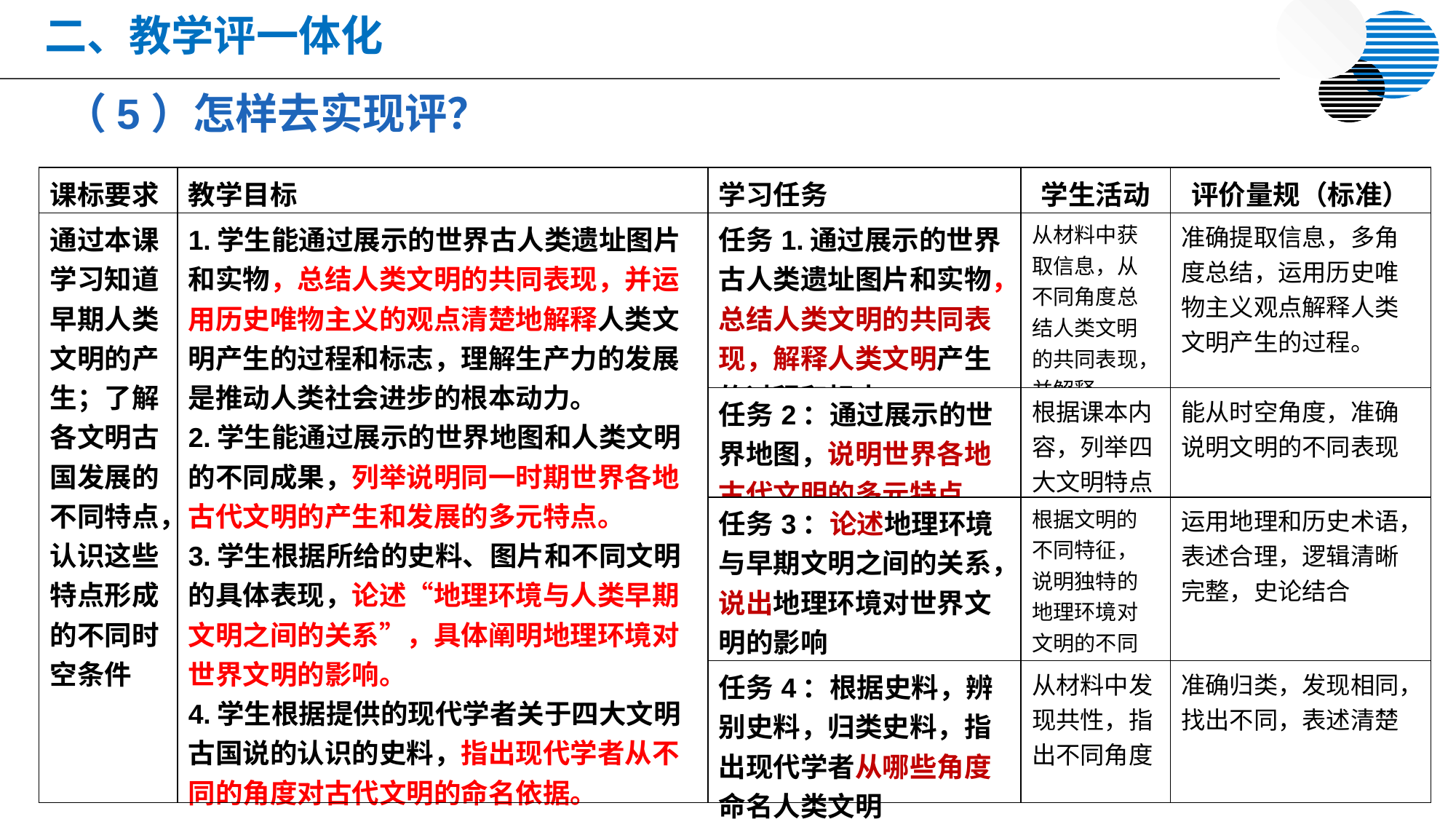

二、教学评一体化
（5）怎样去实现评？
| 课标要求 | 教学目标 | 学习任务 | 学生活动 | 评价量规（标准） |
| --- | --- | --- | --- | --- |
| 通过本课学习知道早期人类文明的产生；了解各文明古国发展的不同特点，认识这些特点形成的不同时空条件 | 1.学生能通过展示的世界古人类遗址图片和实物，总结人类文明的共同表现，并运用历史唯物主义的观点清楚地解释人类文明产生的过程和标志，理解生产力的发展是推动人类社会进步的根本动力。 2.学生能通过展示的世界地图和人类文明的不同成果，列举说明同一时期世界各地古代文明的产生和发展的多元特点。 3.学生根据所给的史料、图片和不同文明的具体表现，论述“地理环境与人类早期文明之间的关系”，具体阐明地理环境对世界文明的影响。 4.学生根据提供的现代学者关于四大文明古国说的认识的史料，指出现代学者从不同的角度对古代文明的命名依据。 | 任务1.通过展示的世界古人类遗址图片和实物，总结人类文明的共同表现，解释人类文明产生的过程和标志 | 从材料中获取信息，从不同角度总结人类文明的共同表现，并解释 | 准确提取信息，多角度总结，运用历史唯物主义观点解释人类文明产生的过程。 |
|  |  | 任务2：通过展示的世界地图，说明世界各地古代文明的多元特点 | 根据课本内容，列举四大文明特点 | 能从时空角度，准确说明文明的不同表现 |
|  |  | 任务3：论述地理环境与早期文明之间的关系，说出地理环境对世界文明的影响 | 根据文明的不同特征，说明独特的地理环境对文明的不同影响。 | 运用地理和历史术语，表述合理，逻辑清晰完整，史论结合 |
|  |  | 任务4：根据史料，辨别史料，归类史料，指出现代学者从哪些角度命名人类文明 | 从材料中发现共性，指出不同角度 | 准确归类，发现相同，找出不同，表述清楚 |